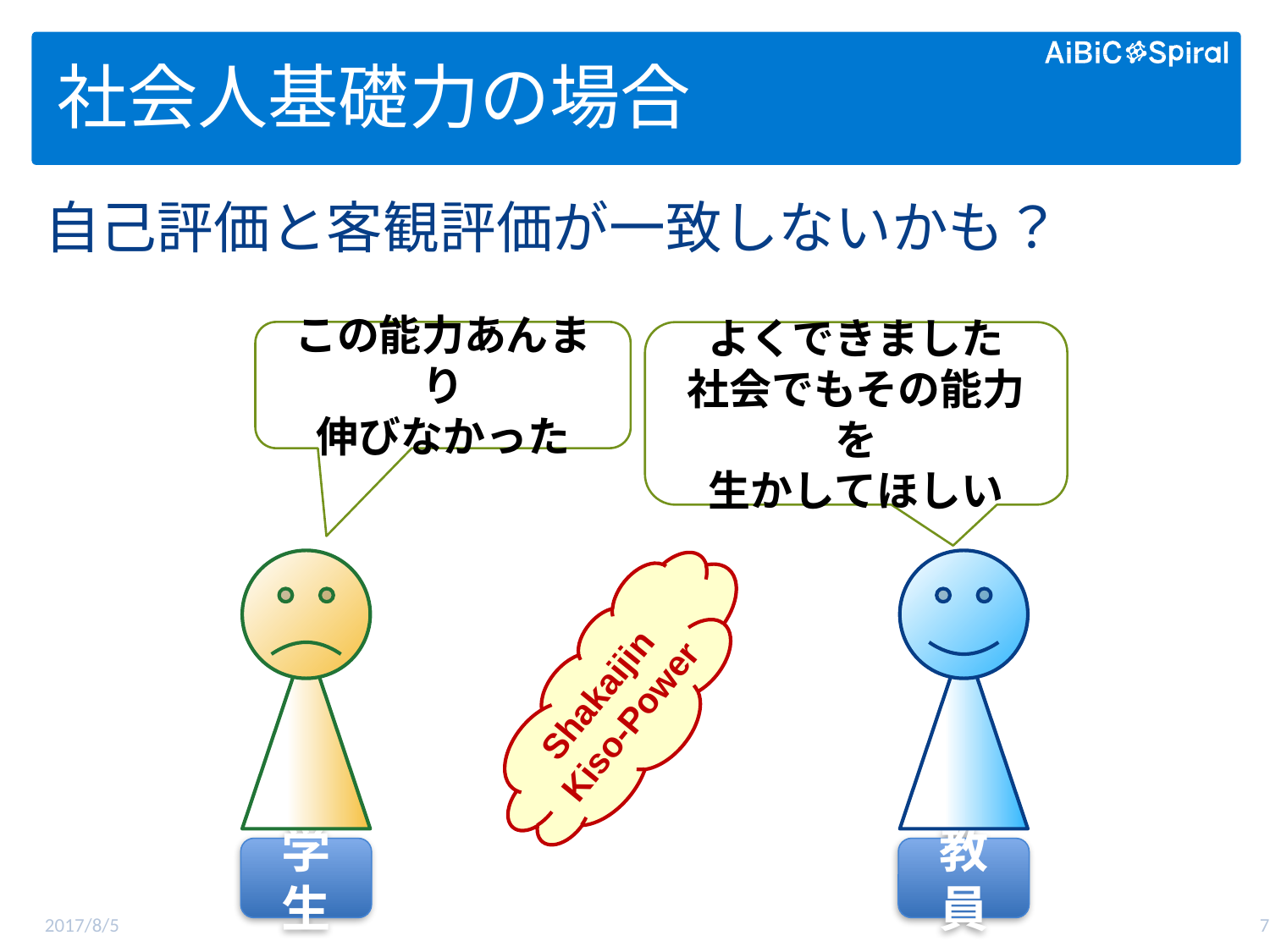

# 社会人基礎力の場合
自己評価と客観評価が一致しないかも？
この能力あんまり
伸びなかった
よくできました
社会でもその能力を
生かしてほしい

Shakaijin
Kiso-Power

学生
教員